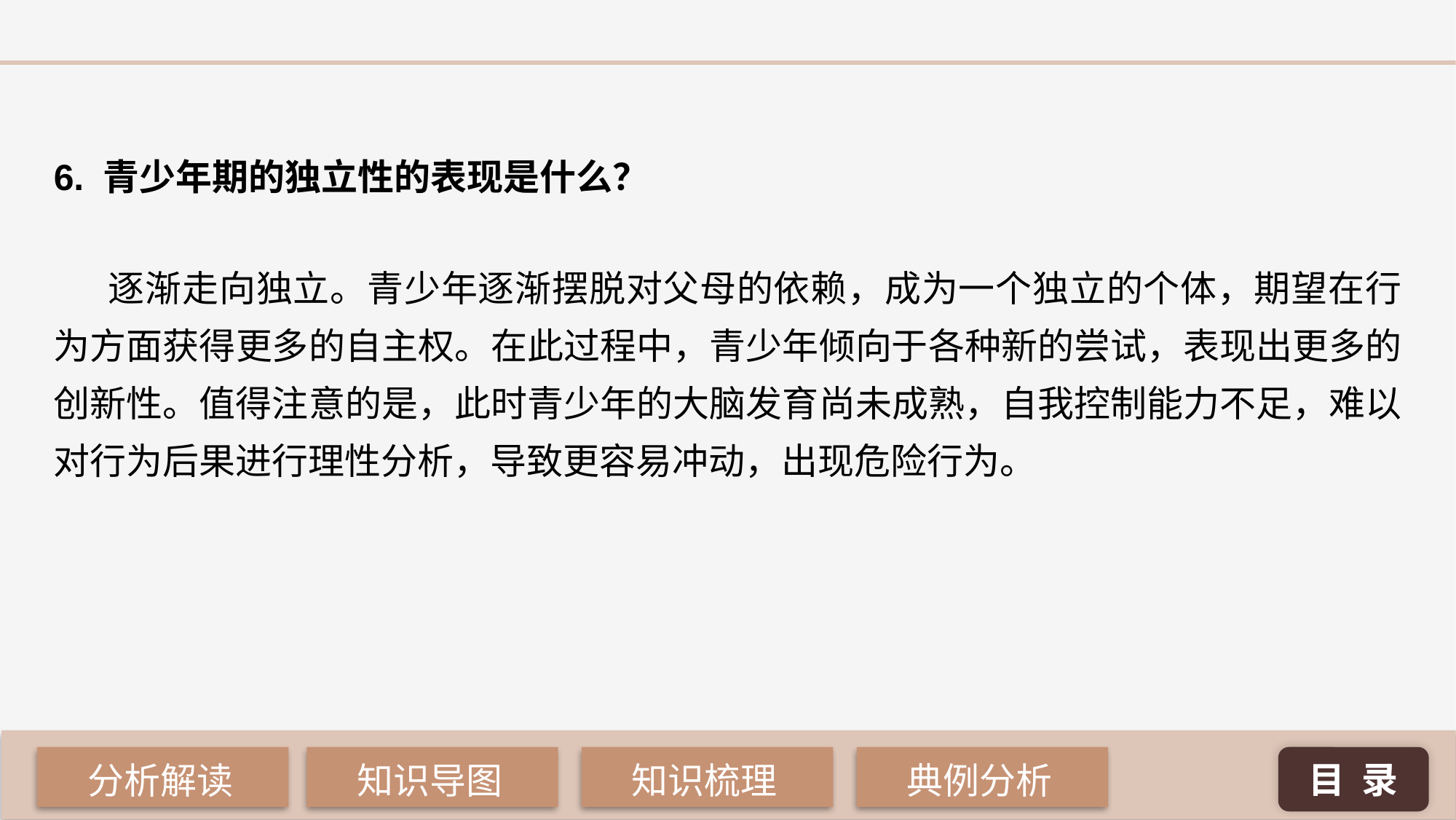

6. 青少年期的独立性的表现是什么？
逐渐走向独立。青少年逐渐摆脱对父母的依赖，成为一个独立的个体，期望在行为方面获得更多的自主权。在此过程中，青少年倾向于各种新的尝试，表现出更多的创新性。值得注意的是，此时青少年的大脑发育尚未成熟，自我控制能力不足，难以对行为后果进行理性分析，导致更容易冲动，出现危险行为。